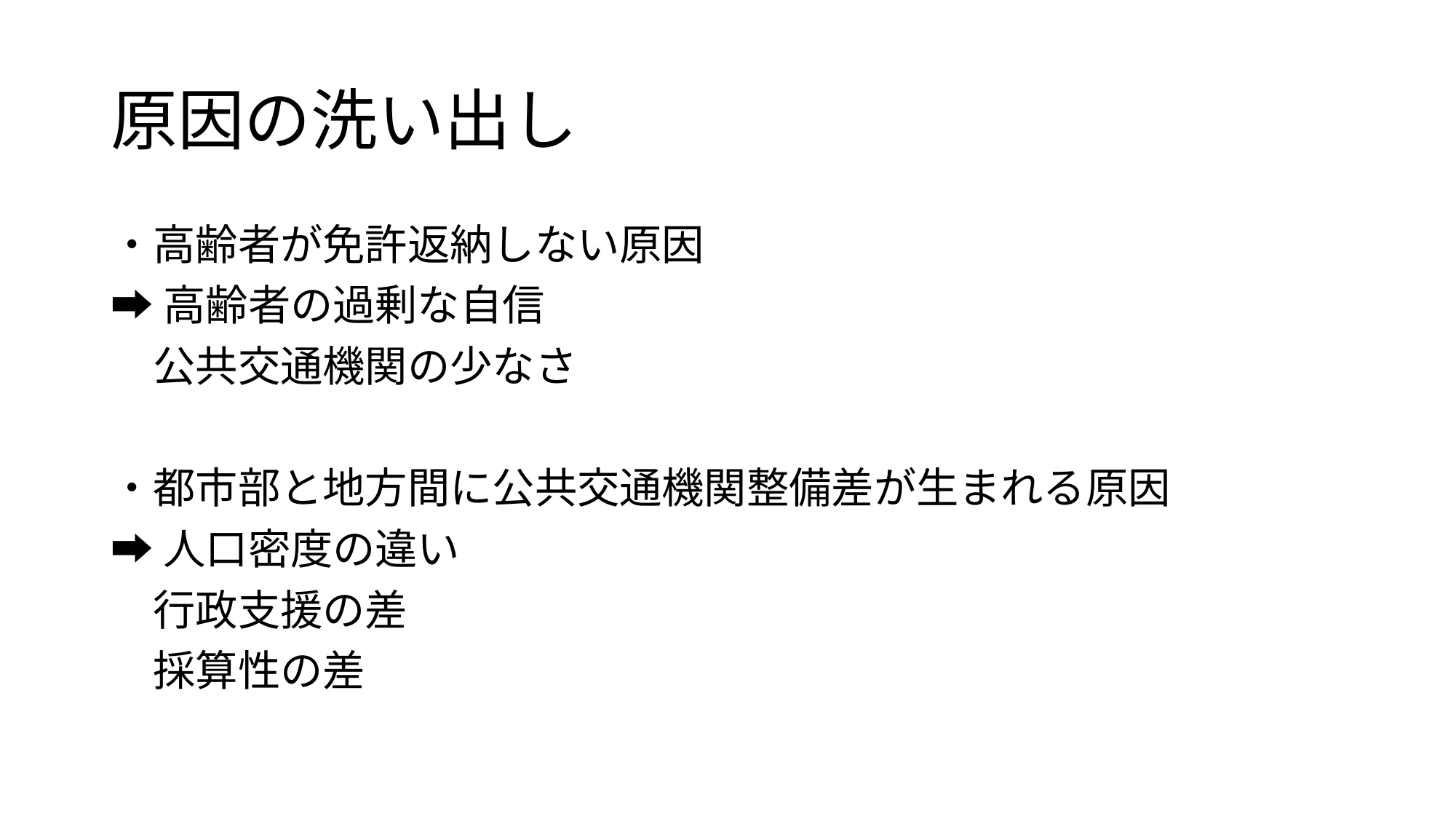

# 原因の洗い出し
・高齢者が免許返納しない原因
➡高齢者の過剰な自信
　公共交通機関の少なさ

・都市部と地方間に公共交通機関整備差が生まれる原因
➡人口密度の違い
　行政支援の差
　採算性の差